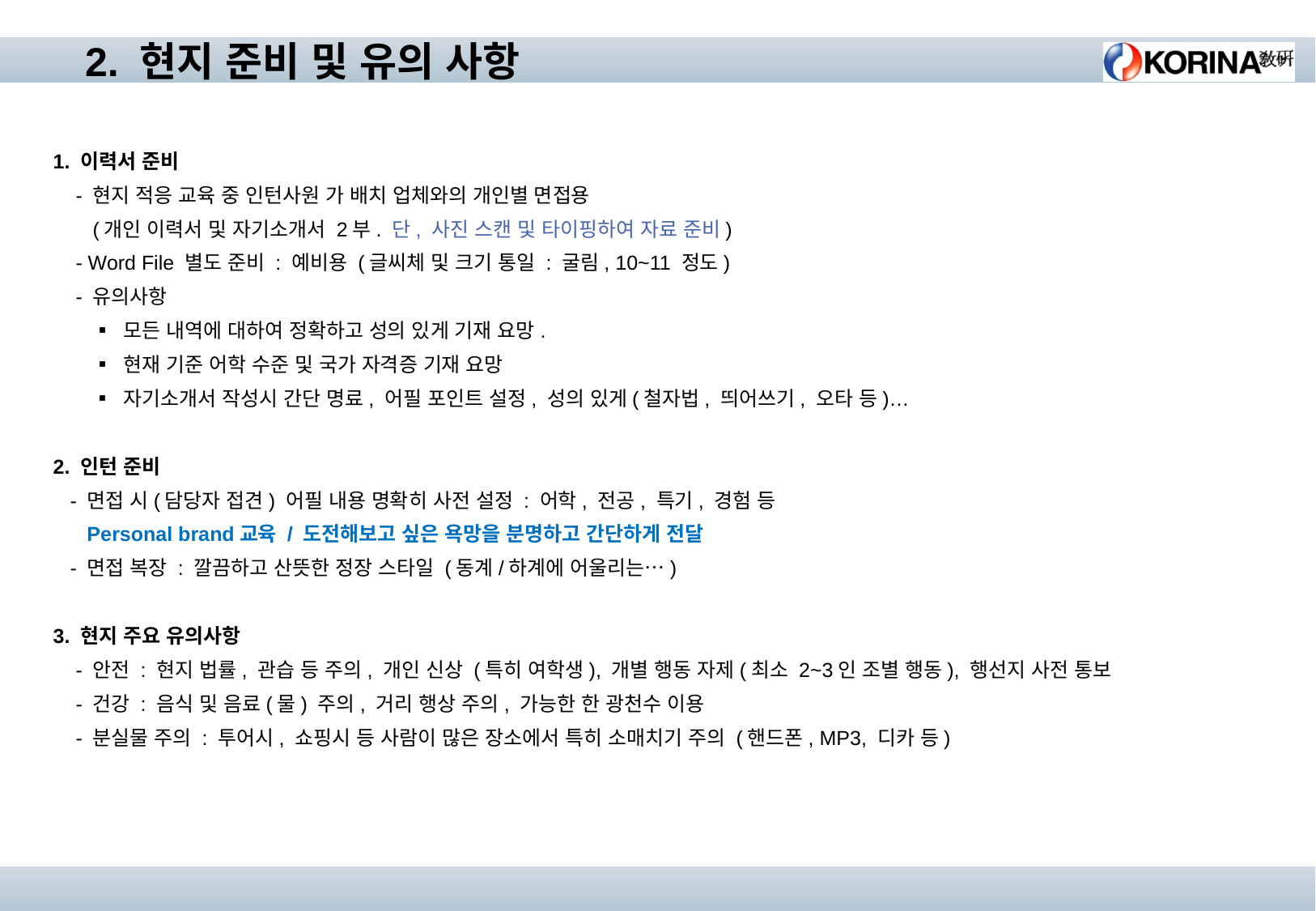

2. 현지 준비 및 유의 사항
1. 이력서 준비
    - 현지 적응 교육 중 인턴사원 가 배치 업체와의 개인별 면접용
       (개인 이력서 및 자기소개서 2부. 단, 사진 스캔 및 타이핑하여 자료 준비)
    - Word File 별도 준비 : 예비용 (글씨체 및 크기 통일 : 굴림, 10~11 정도)
    - 유의사항
       ▪ 모든 내역에 대하여 정확하고 성의 있게 기재 요망.
       ▪ 현재 기준 어학 수준 및 국가 자격증 기재 요망
       ▪ 자기소개서 작성시 간단 명료, 어필 포인트 설정, 성의 있게(철자법, 띄어쓰기, 오타 등)…

2. 인턴 준비
   - 면접 시(담당자 접견) 어필 내용 명확히 사전 설정 : 어학, 전공, 특기, 경험 등
      Personal brand교육 / 도전해보고 싶은 욕망을 분명하고 간단하게 전달
   - 면접 복장 : 깔끔하고 산뜻한 정장 스타일 (동계/하계에 어울리는…)

3. 현지 주요 유의사항
    - 안전 : 현지 법률, 관습 등 주의, 개인 신상 (특히 여학생), 개별 행동 자제(최소 2~3인 조별 행동), 행선지 사전 통보
    - 건강 : 음식 및 음료(물) 주의, 거리 행상 주의, 가능한 한 광천수 이용
    - 분실물 주의 : 투어시, 쇼핑시 등 사람이 많은 장소에서 특히 소매치기 주의 (핸드폰, MP3, 디카 등)